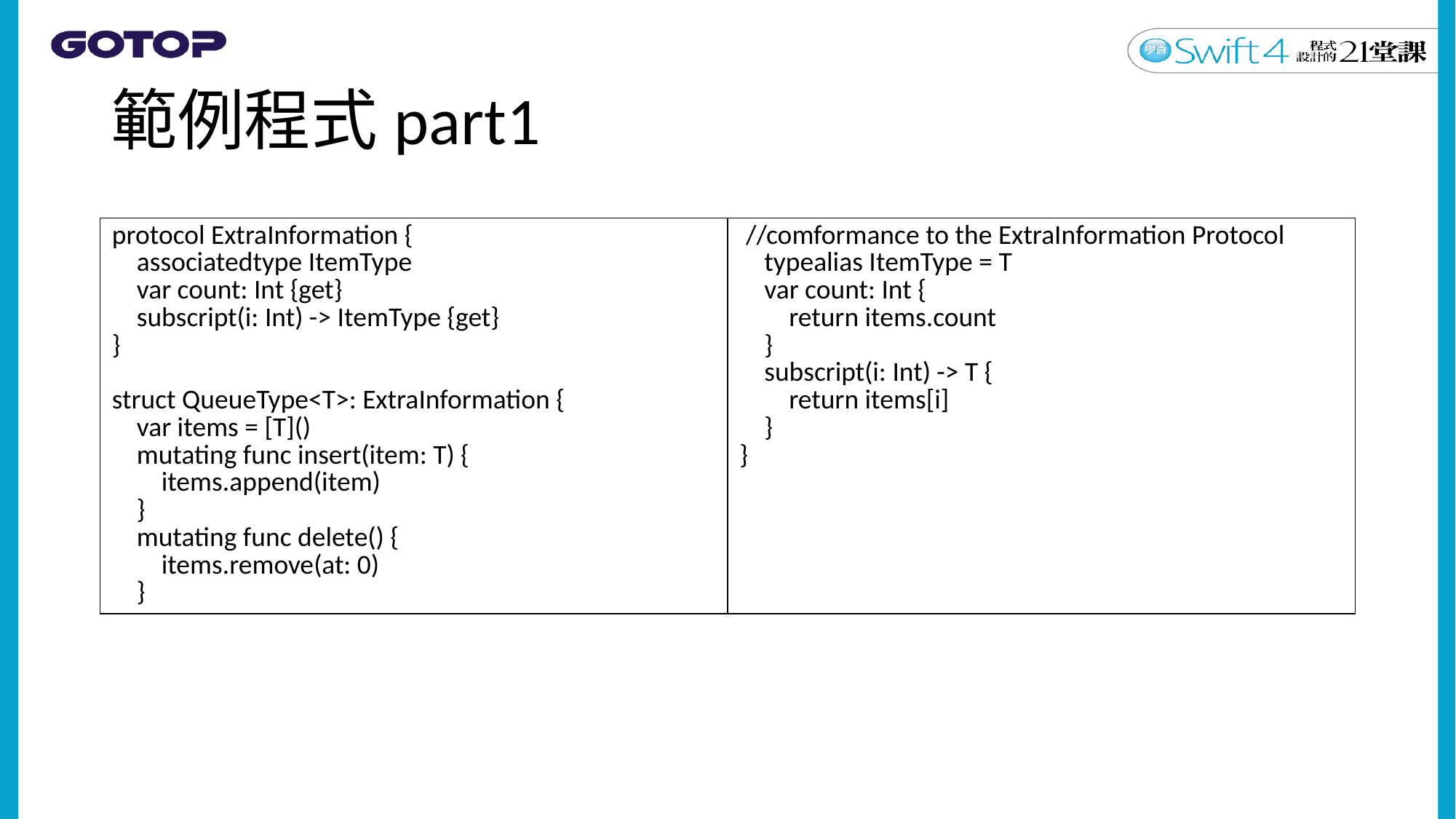

# 範例程式part1
| protocol ExtraInformation { associatedtype ItemType var count: Int {get} subscript(i: Int) -> ItemType {get} } struct QueueType<T>: ExtraInformation { var items = [T]() mutating func insert(item: T) { items.append(item) } mutating func delete() { items.remove(at: 0) } | //comformance to the ExtraInformation Protocol typealias ItemType = T var count: Int { return items.count } subscript(i: Int) -> T { return items[i] } } |
| --- | --- |